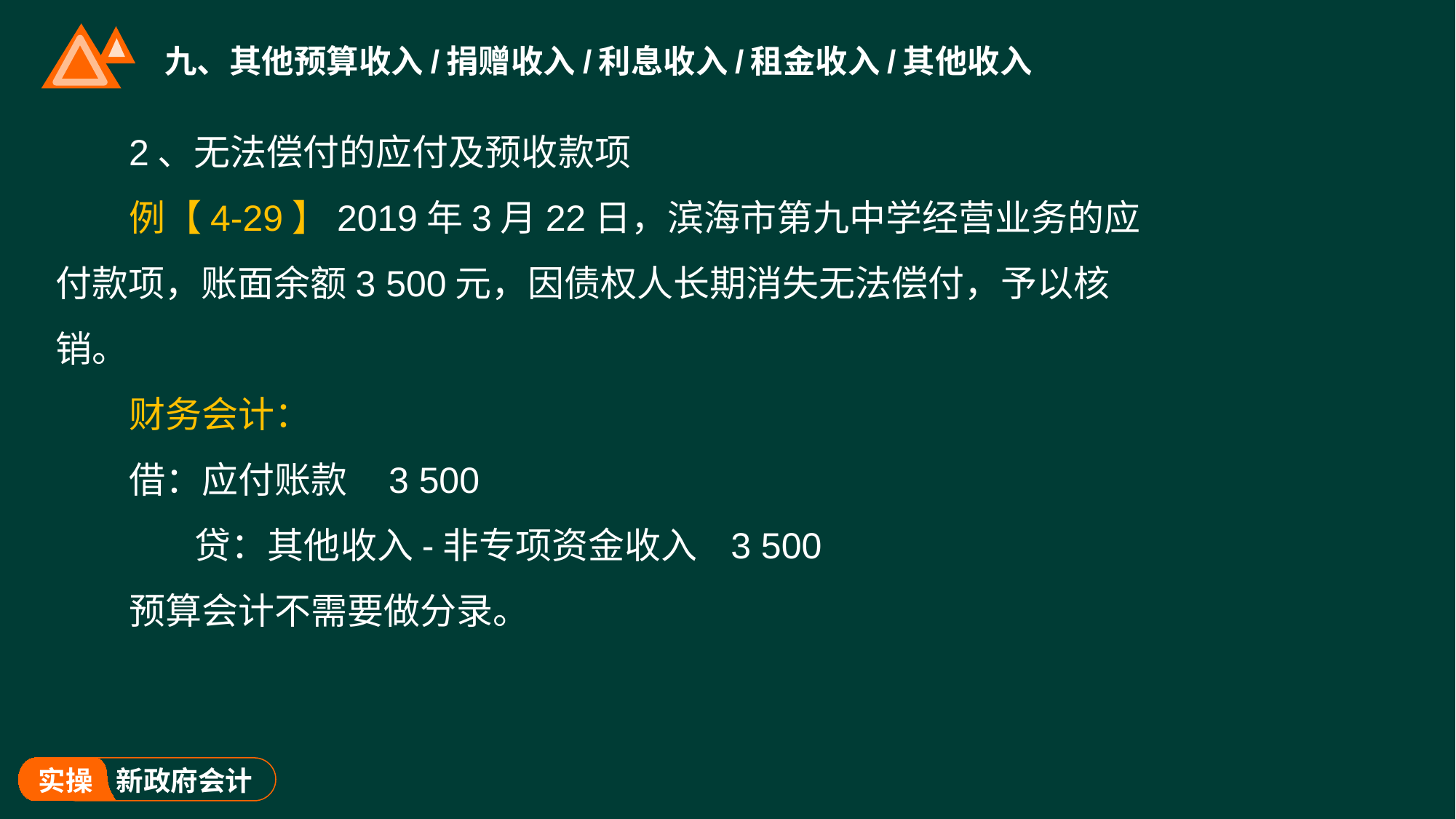

# 九、其他预算收入/捐赠收入/利息收入/租金收入/其他收入
2、无法偿付的应付及预收款项
例【4-29】2019年3月22日，滨海市第九中学经营业务的应付款项，账面余额3 500元，因债权人长期消失无法偿付，予以核销。
财务会计：
借：应付账款    3 500
       贷：其他收入-非专项资金收入   3 500
预算会计不需要做分录。